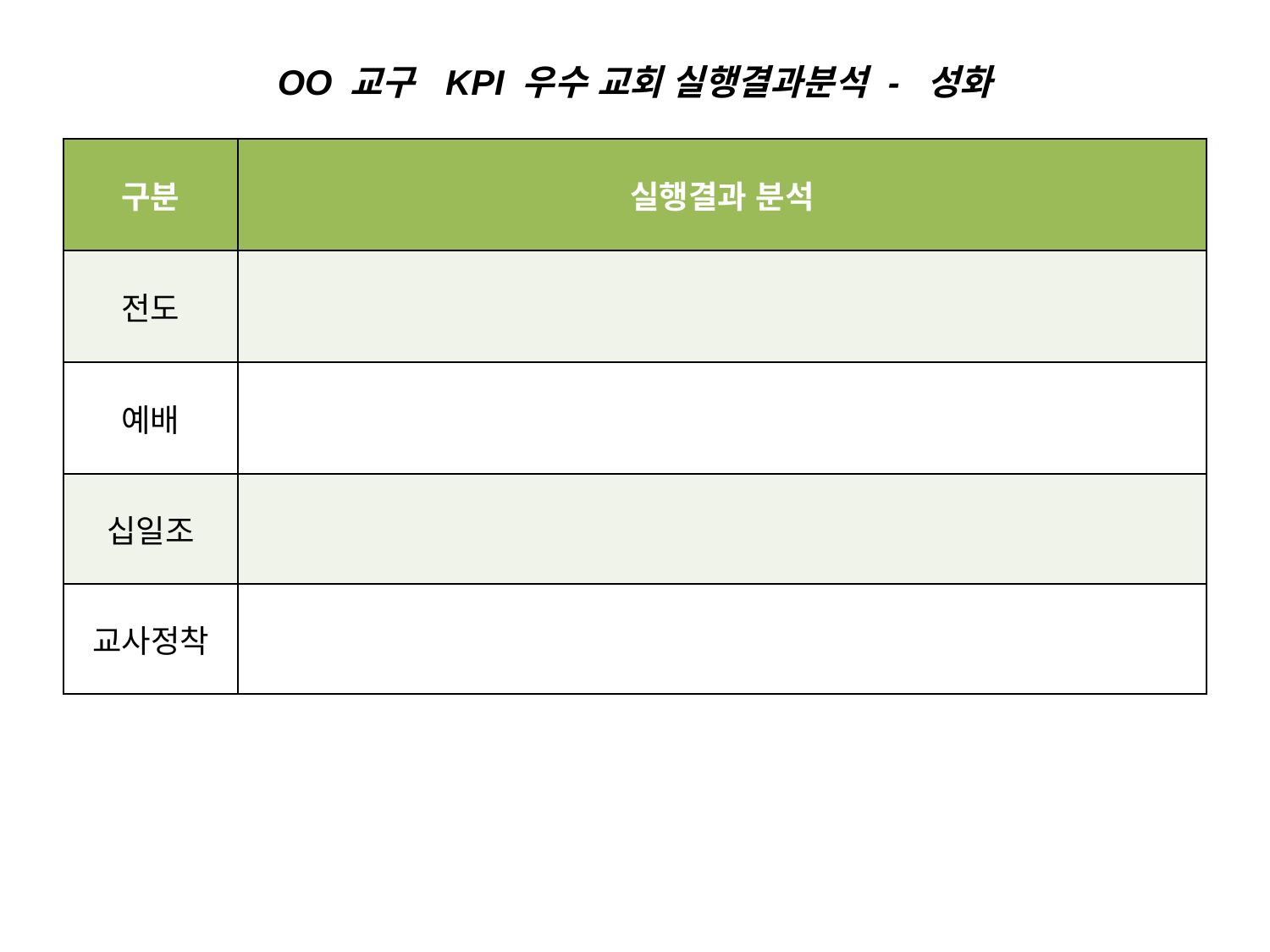

# OO 교구  KPI 우수 교회 실행결과분석 -  성화
| 구분 | 실행결과 분석 |
| --- | --- |
| 전도 |  |
| 예배 |  |
| 십일조 |  |
| 교사정착 |  |